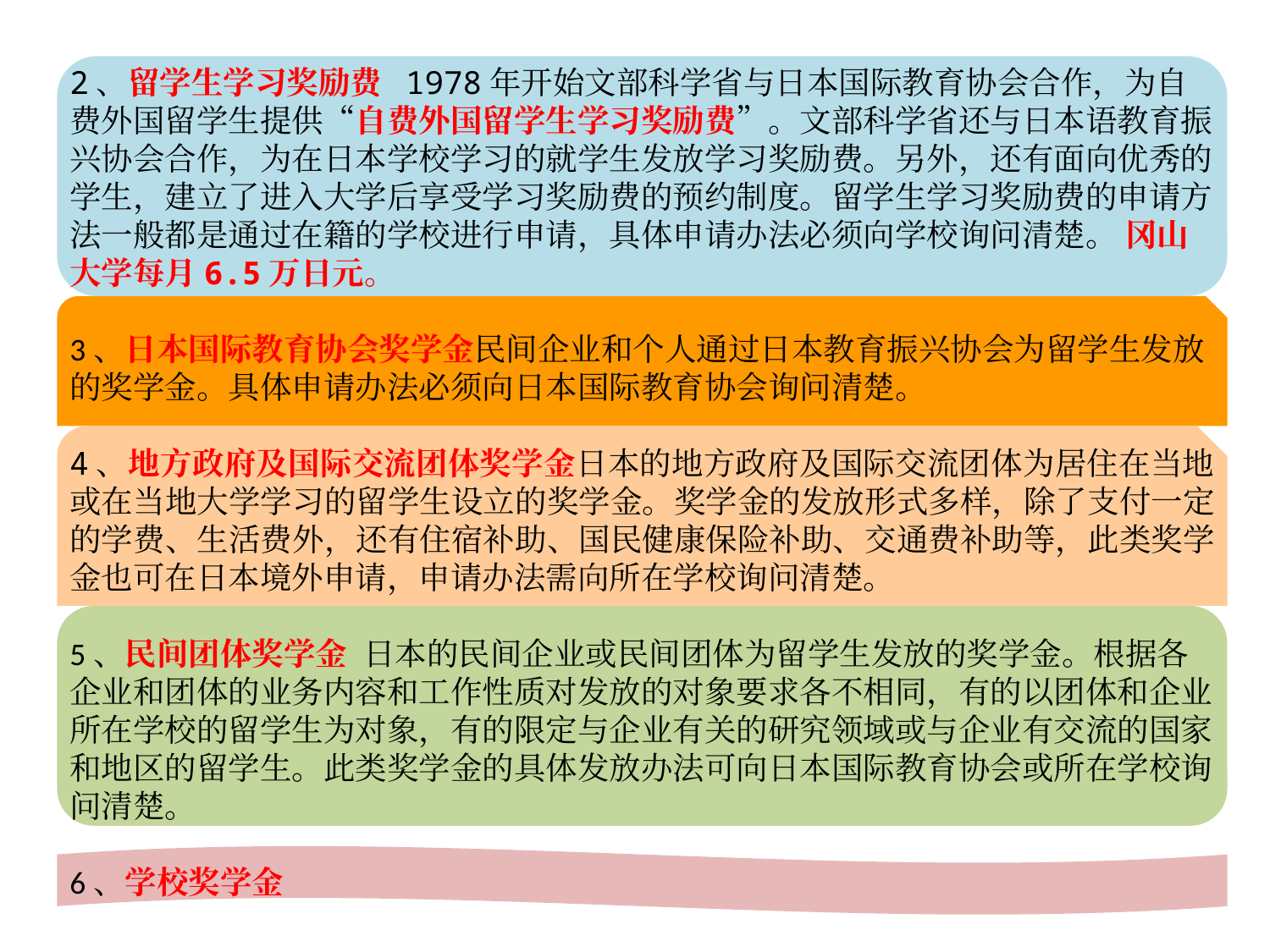

2、留学生学习奖励费  1978年开始文部科学省与日本国际教育协会合作，为自费外国留学生提供“自费外国留学生学习奖励费”。文部科学省还与日本语教育振兴协会合作，为在日本学校学习的就学生发放学习奖励费。另外，还有面向优秀的学生，建立了进入大学后享受学习奖励费的预约制度。留学生学习奖励费的申请方法一般都是通过在籍的学校进行申请，具体申请办法必须向学校询问清楚。 冈山大学每月6.5万日元。

3、日本国际教育协会奖学金民间企业和个人通过日本教育振兴协会为留学生发放的奖学金。具体申请办法必须向日本国际教育协会询问清楚。

4、地方政府及国际交流团体奖学金日本的地方政府及国际交流团体为居住在当地或在当地大学学习的留学生设立的奖学金。奖学金的发放形式多样，除了支付一定的学费、生活费外，还有住宿补助、国民健康保险补助、交通费补助等，此类奖学金也可在日本境外申请，申请办法需向所在学校询问清楚。

5、民间团体奖学金  日本的民间企业或民间团体为留学生发放的奖学金。根据各企业和团体的业务内容和工作性质对发放的对象要求各不相同，有的以团体和企业所在学校的留学生为对象，有的限定与企业有关的研究领域或与企业有交流的国家和地区的留学生。此类奖学金的具体发放办法可向日本国际教育协会或所在学校询问清楚。

6、学校奖学金